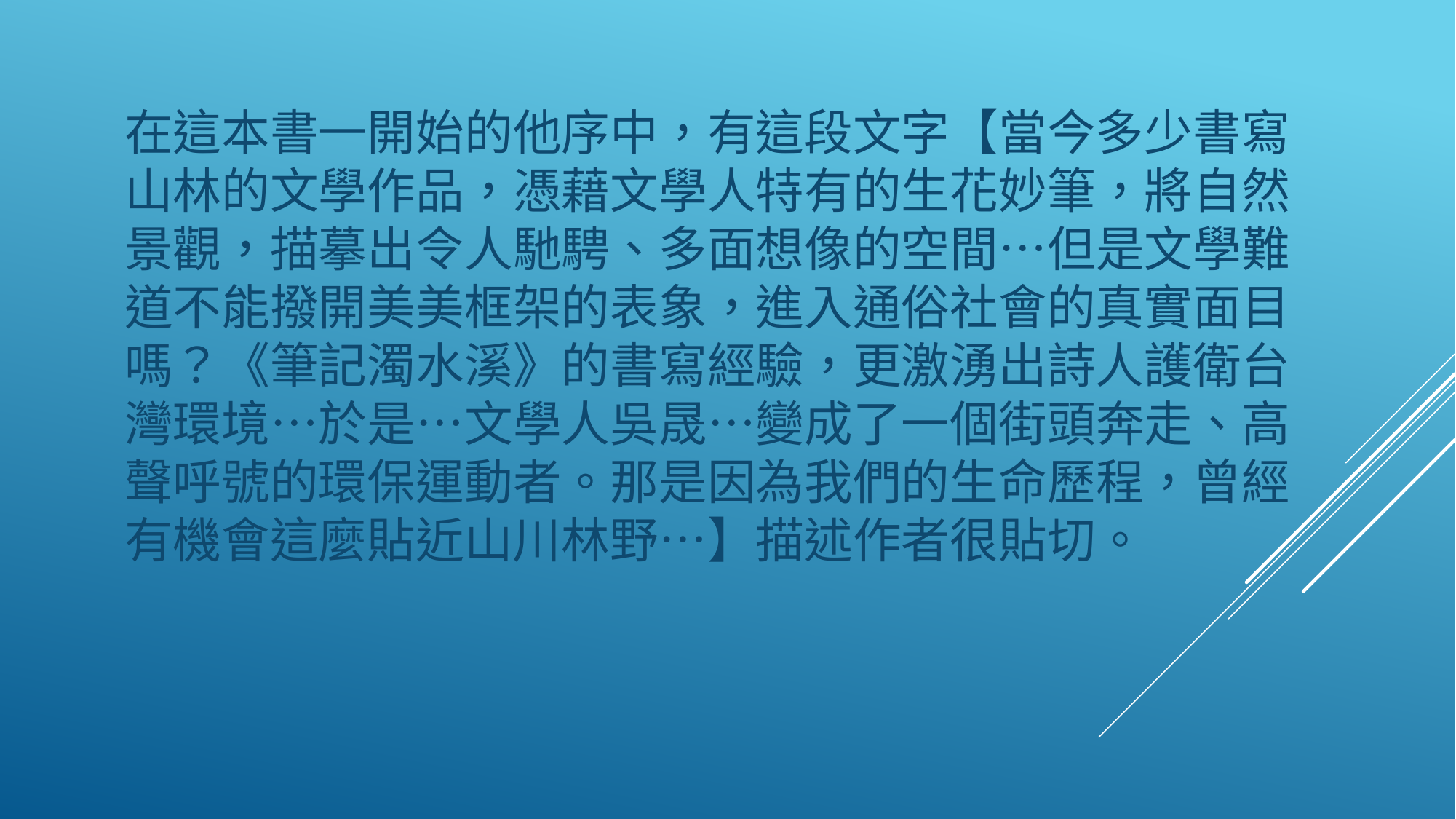

在這本書一開始的他序中，有這段文字【當今多少書寫山林的文學作品，憑藉文學人特有的生花妙筆，將自然景觀，描摹出令人馳騁、多面想像的空間…但是文學難道不能撥開美美框架的表象，進入通俗社會的真實面目嗎？《筆記濁水溪》的書寫經驗，更激湧出詩人護衛台灣環境…於是…文學人吳晟…變成了一個街頭奔走、高聲呼號的環保運動者。那是因為我們的生命歷程，曾經有機會這麼貼近山川林野…】描述作者很貼切。